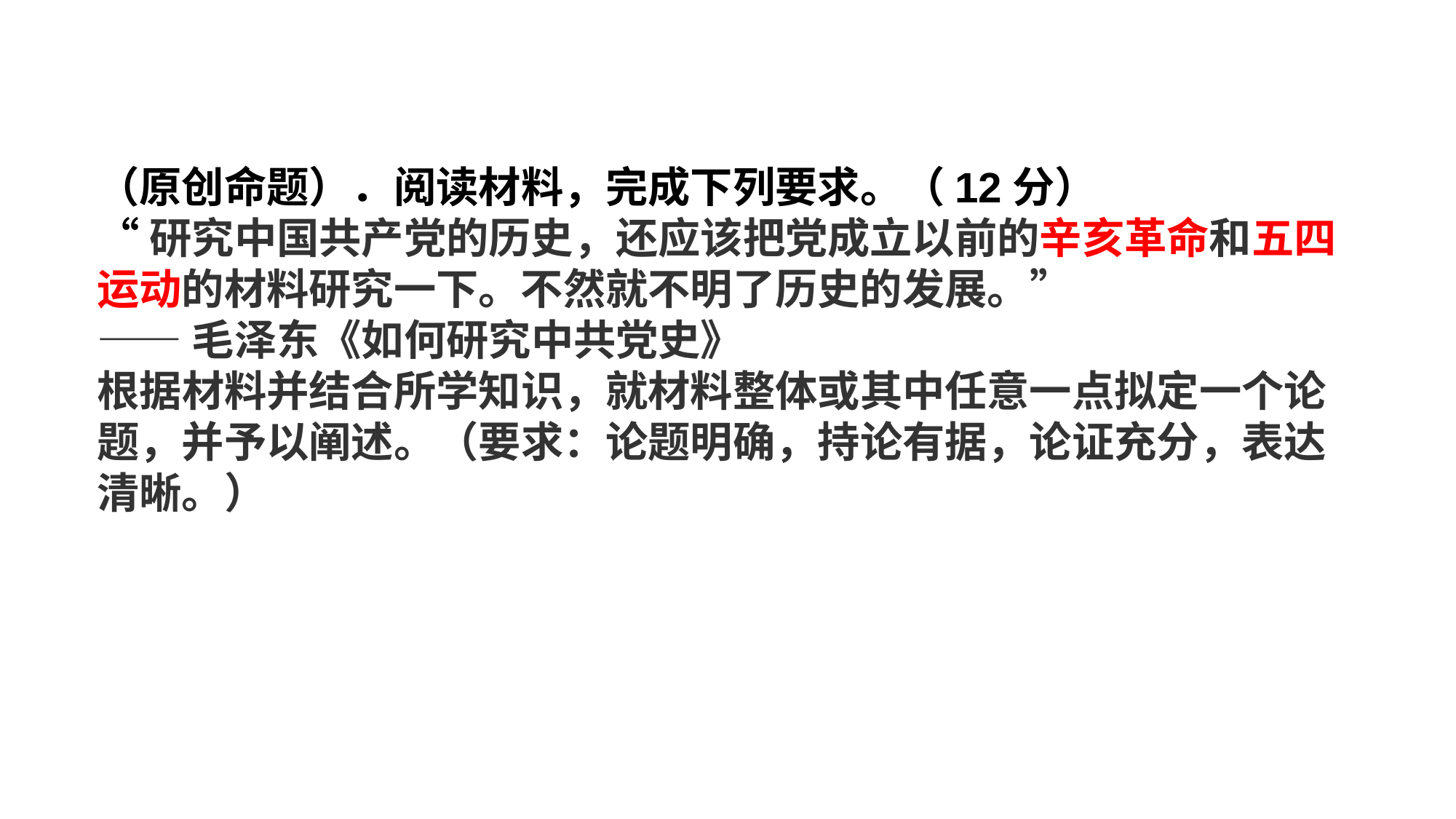

（原创命题）．阅读材料，完成下列要求。（12分）“研究中国共产党的历史，还应该把党成立以前的辛亥革命和五四运动的材料研究一下。不然就不明了历史的发展。”——毛泽东《如何研究中共党史》根据材料并结合所学知识，就材料整体或其中任意一点拟定一个论题，并予以阐述。（要求：论题明确，持论有据，论证充分，表达清晰。）